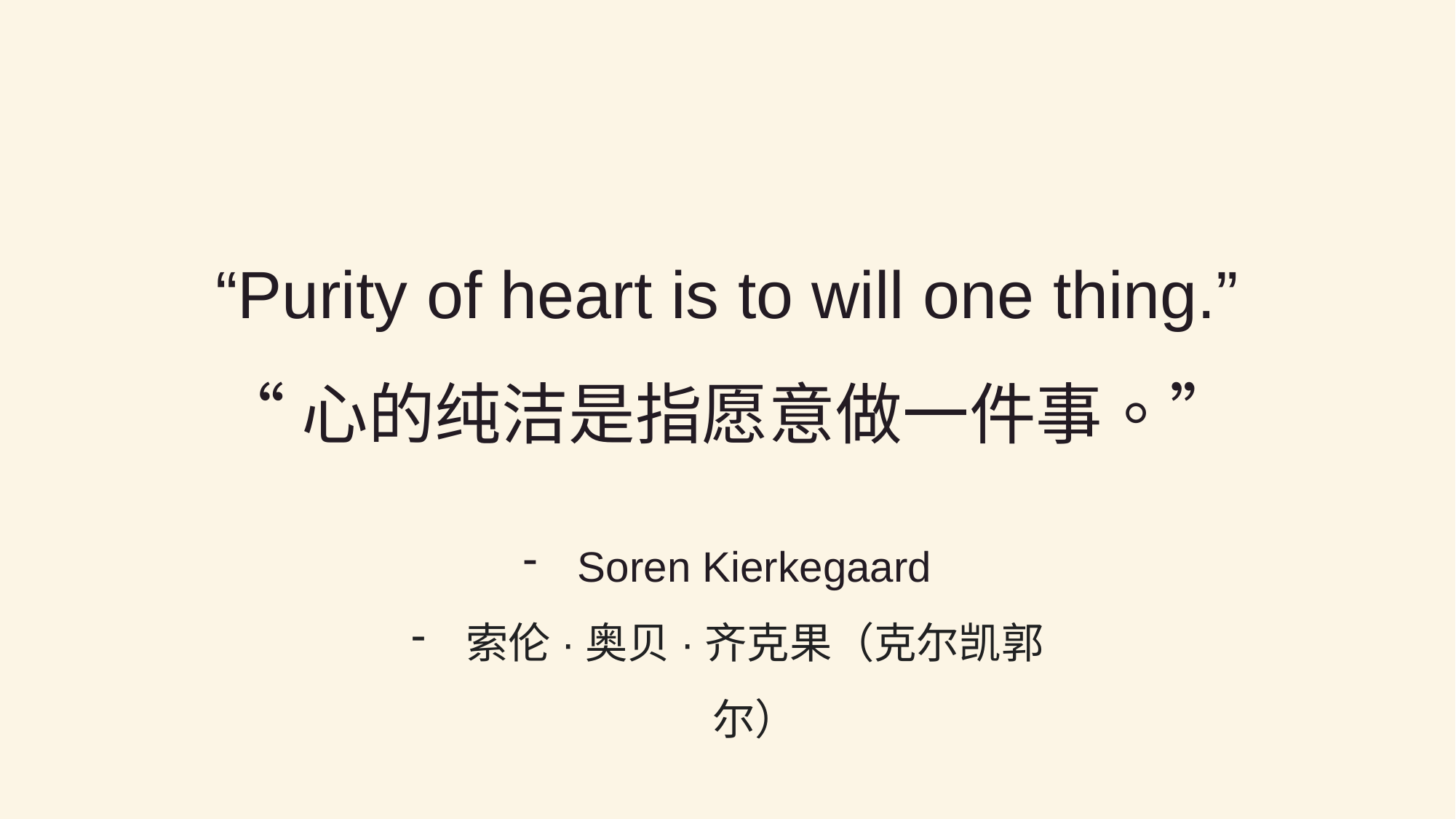

“Purity of heart is to will one thing.”
“心的纯洁是指愿意做一件事。”
Soren Kierkegaard
索伦·奥贝·齐克果（克尔凯郭尔）